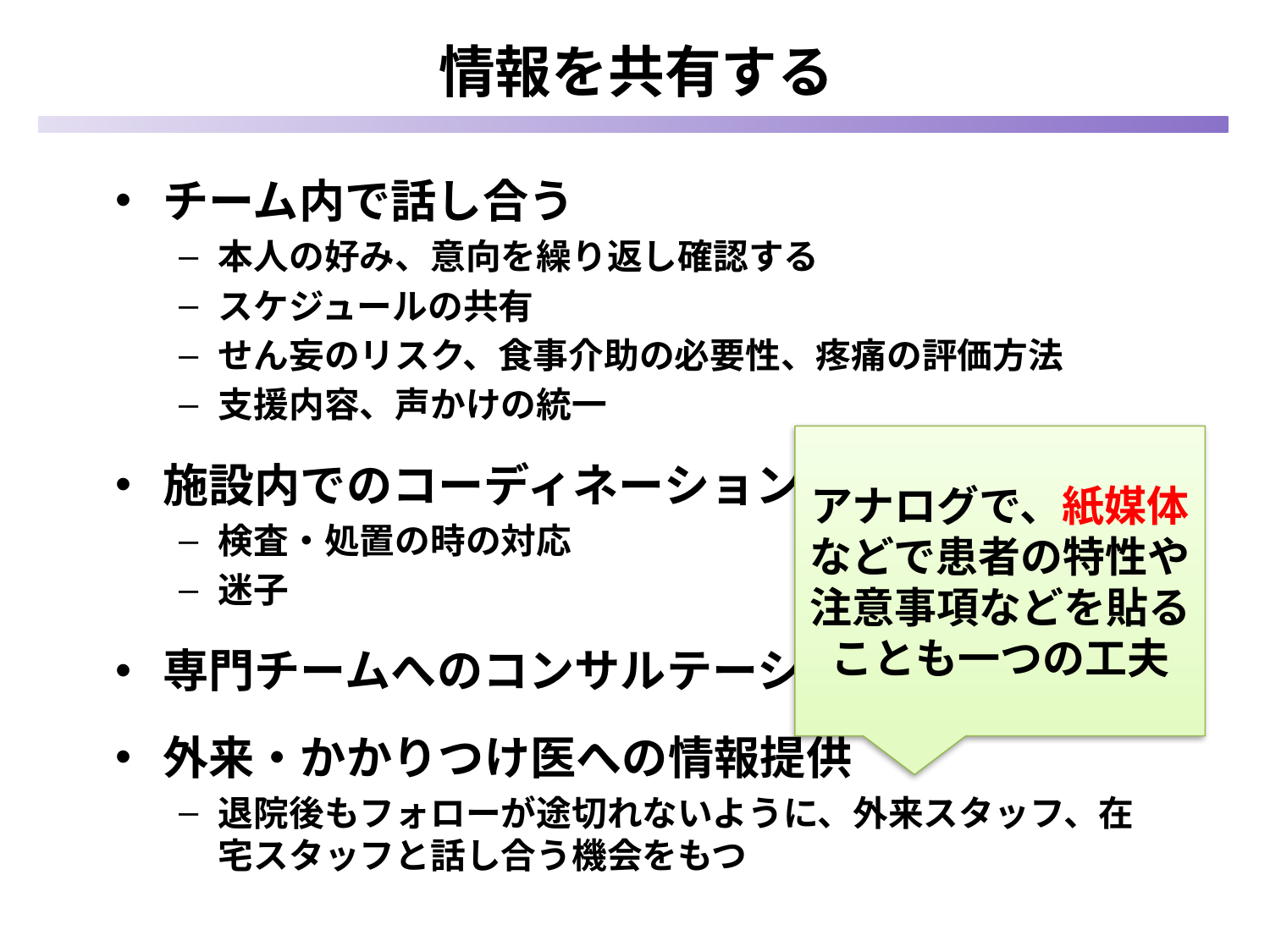

# 情報を共有する

チーム内で話し合う
本人の好み、意向を繰り返し確認する
スケジュールの共有
せん妄のリスク、食事介助の必要性、疼痛の評価方法
支援内容、声かけの統一
施設内でのコーディネーション
検査・処置の時の対応
迷子
専門チームへのコンサルテーション
外来・かかりつけ医への情報提供
退院後もフォローが途切れないように、外来スタッフ、在宅スタッフと話し合う機会をもつ
アナログで、紙媒体などで患者の特性や注意事項などを貼ることも一つの工夫